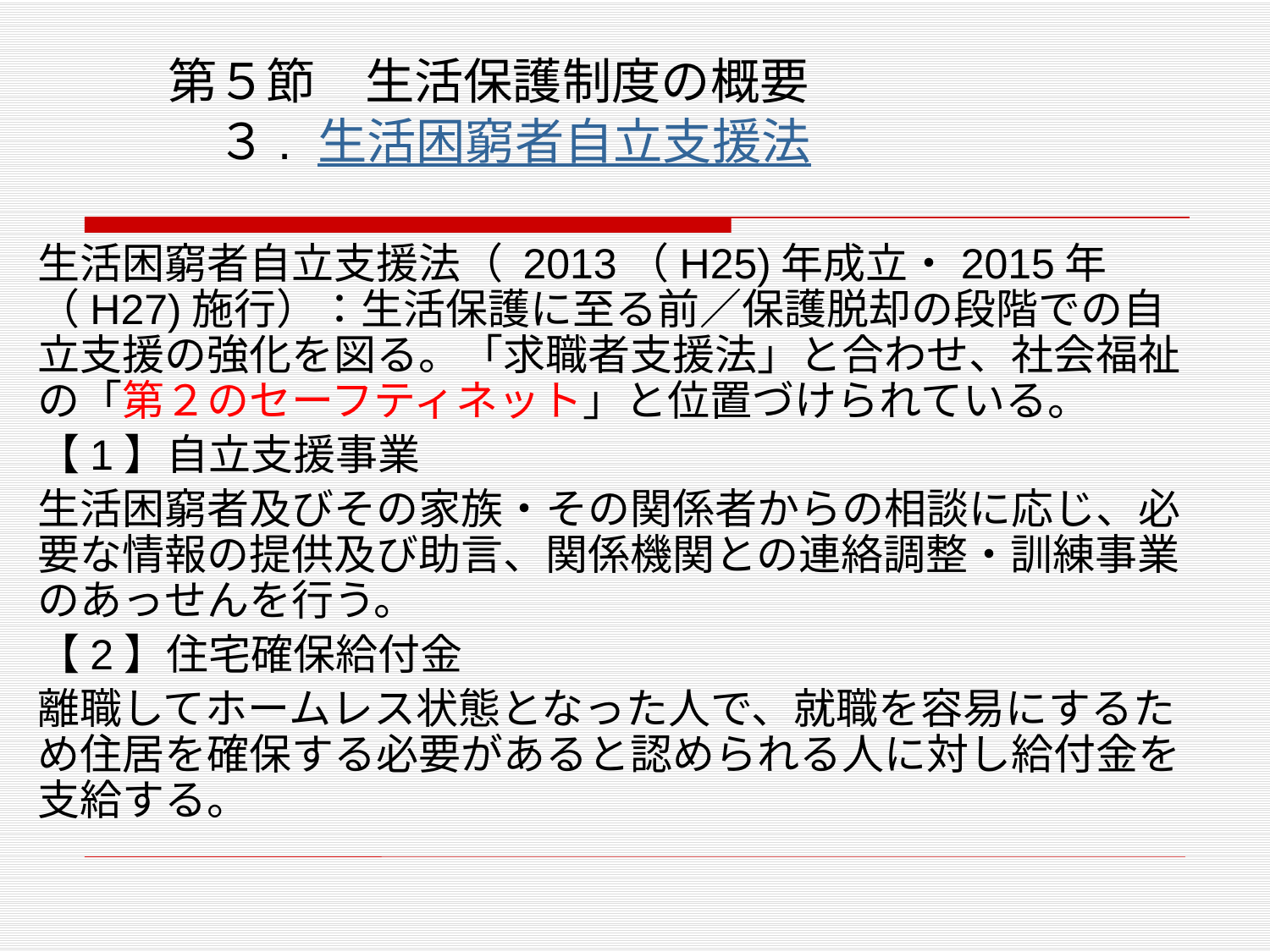

# 第５節　生活保護制度の概要　 　　３. 生活困窮者自立支援法
生活困窮者自立支援法（ 2013（H25)年成立・2015年（H27)施行）：生活保護に至る前／保護脱却の段階での自立支援の強化を図る。「求職者支援法」と合わせ、社会福祉の「第２のセーフティネット」と位置づけられている。
【1】自立支援事業
生活困窮者及びその家族・その関係者からの相談に応じ、必要な情報の提供及び助言、関係機関との連絡調整・訓練事業のあっせんを行う。
【2】住宅確保給付金
離職してホームレス状態となった人で、就職を容易にするため住居を確保する必要があると認められる人に対し給付金を支給する。